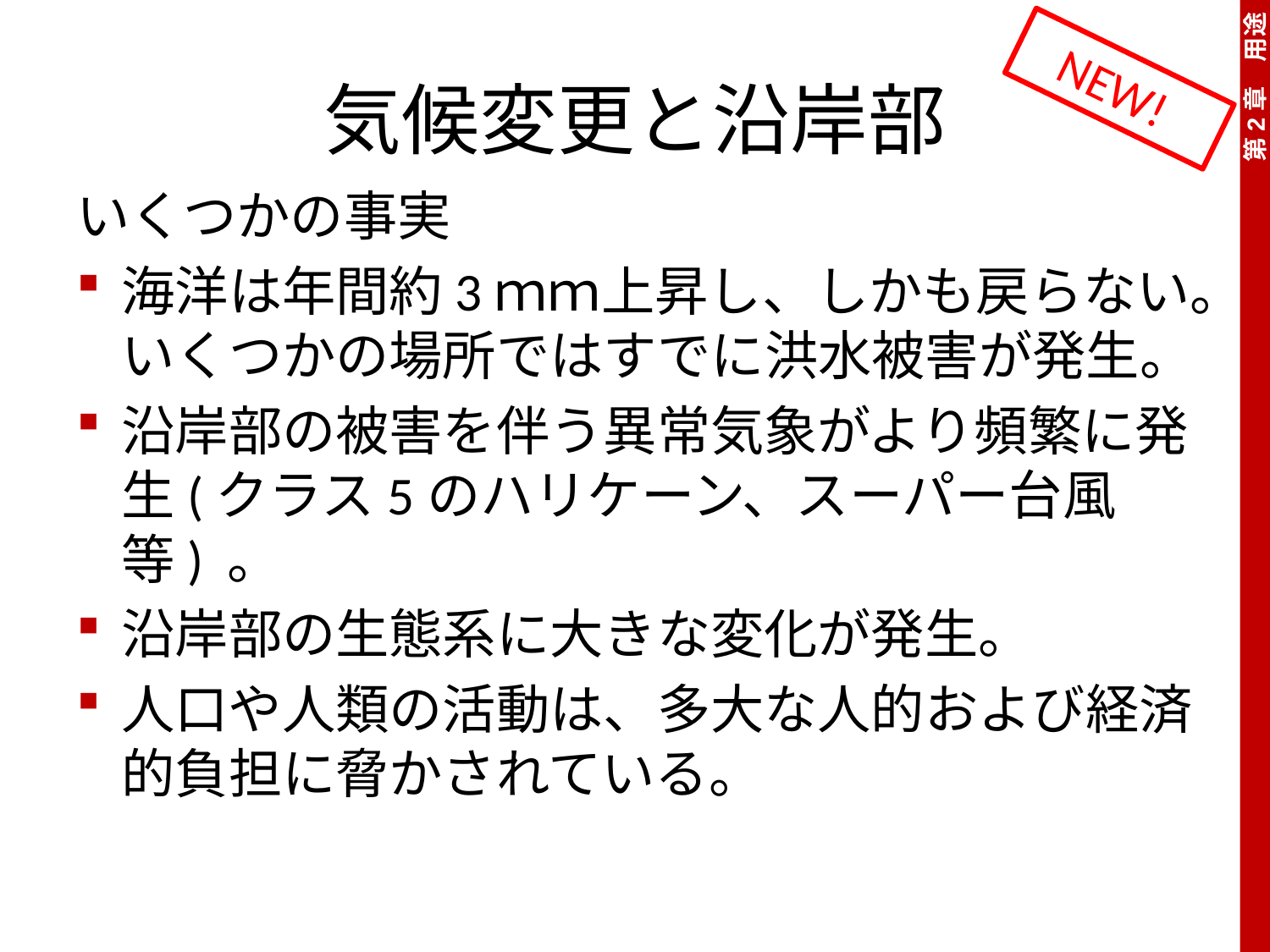

# 気候変更と沿岸部
NEW!
いくつかの事実
海洋は年間約3ｍｍ上昇し、しかも戻らない。いくつかの場所ではすでに洪水被害が発生。
沿岸部の被害を伴う異常気象がより頻繁に発生(クラス5のハリケーン、スーパー台風等) 。
沿岸部の生態系に大きな変化が発生。
人口や人類の活動は、多大な人的および経済的負担に脅かされている。